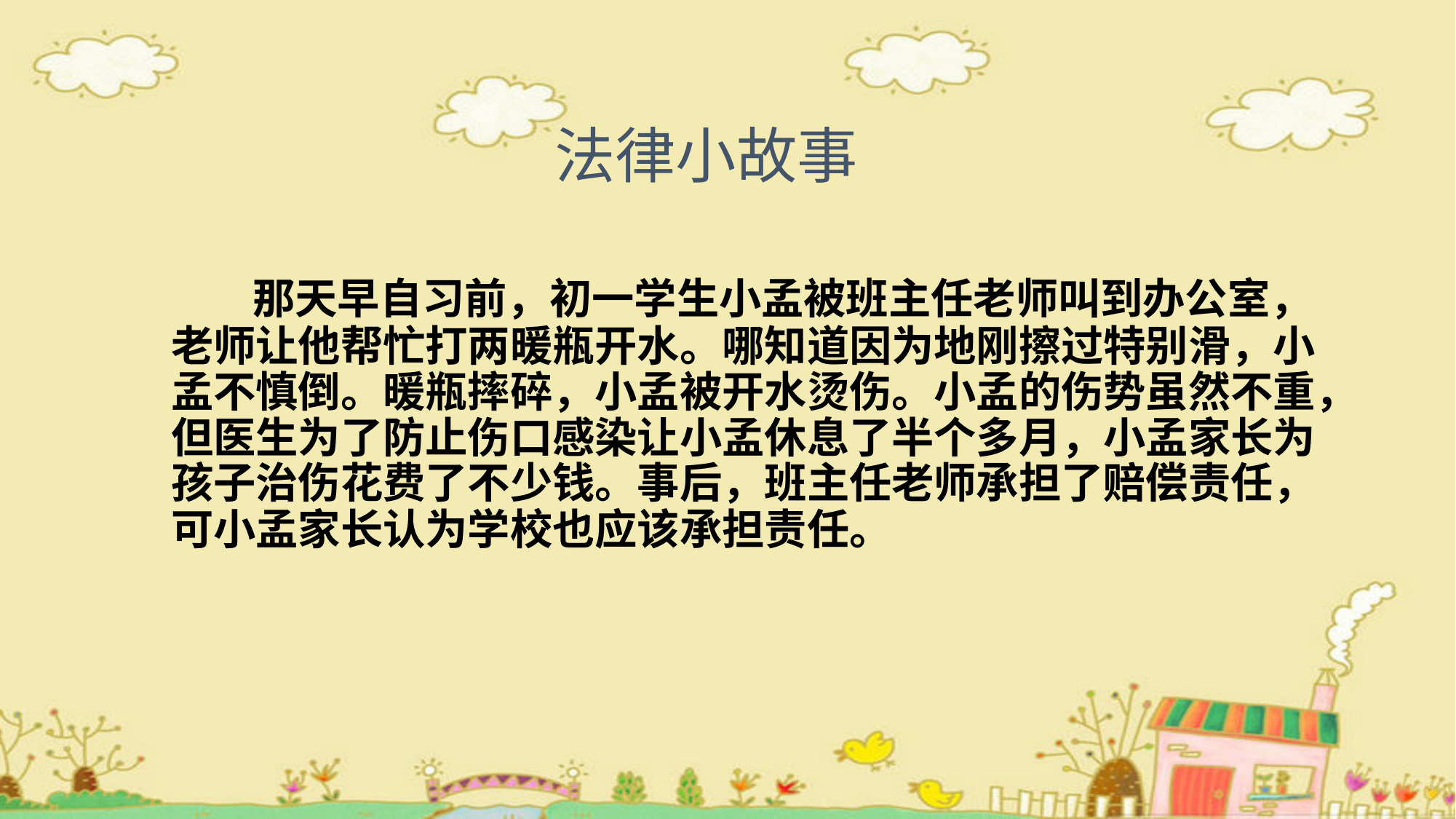

法律小故事
          那天早自习前，初一学生小孟被班主任老师叫到办公室，老师让他帮忙打两暖瓶开水。哪知道因为地刚擦过特别滑，小孟不慎倒。暖瓶摔碎，小孟被开水烫伤。小孟的伤势虽然不重，但医生为了防止伤口感染让小孟休息了半个多月，小孟家长为孩子治伤花费了不少钱。事后，班主任老师承担了赔偿责任，可小孟家长认为学校也应该承担责任。